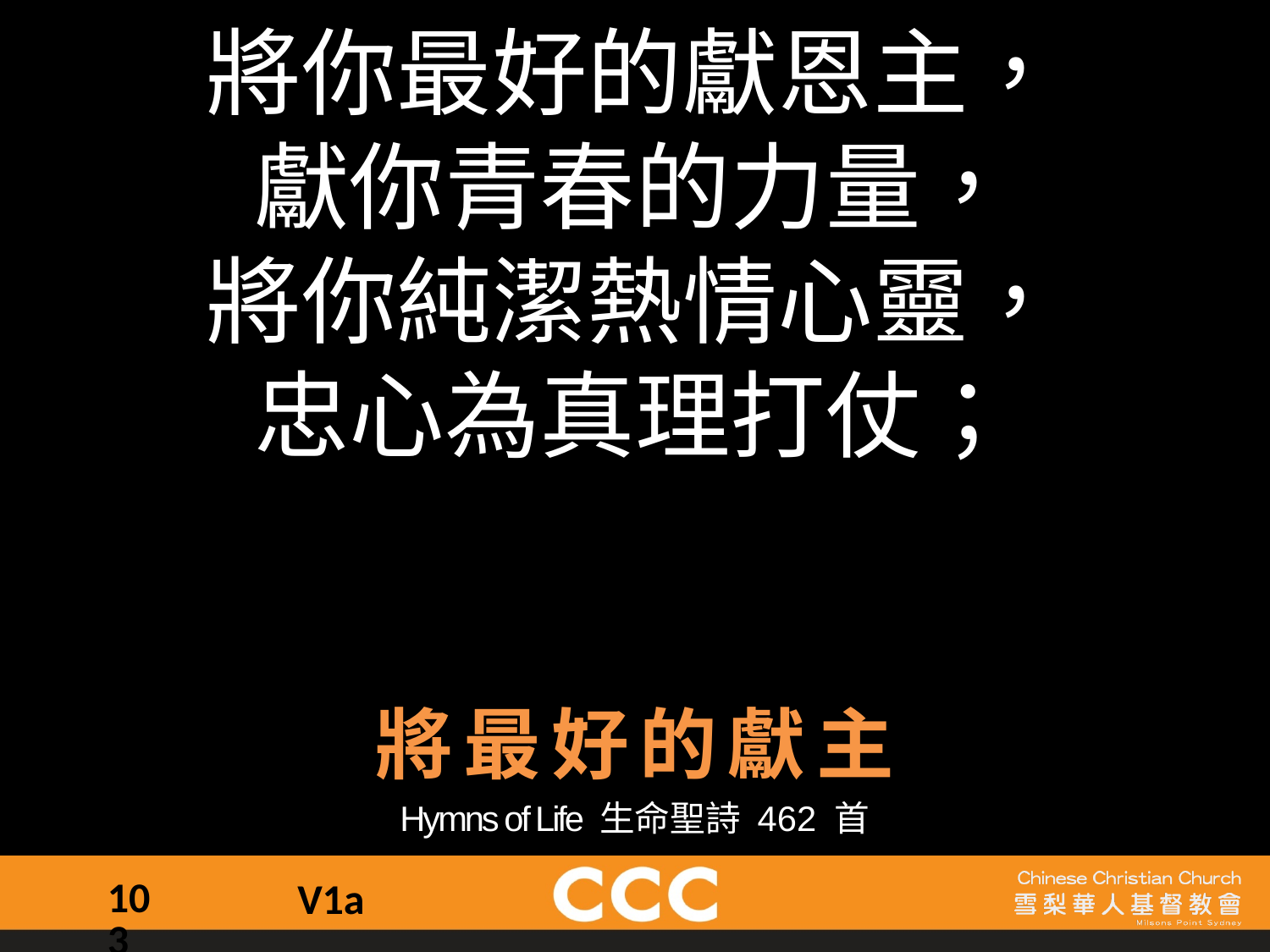

將你最好的獻恩主，
獻你青春的力量，
將你純潔熱情心靈，
忠心為真理打仗；
將最好的獻主
Hymns of Life 生命聖詩 462 首
103
V1a